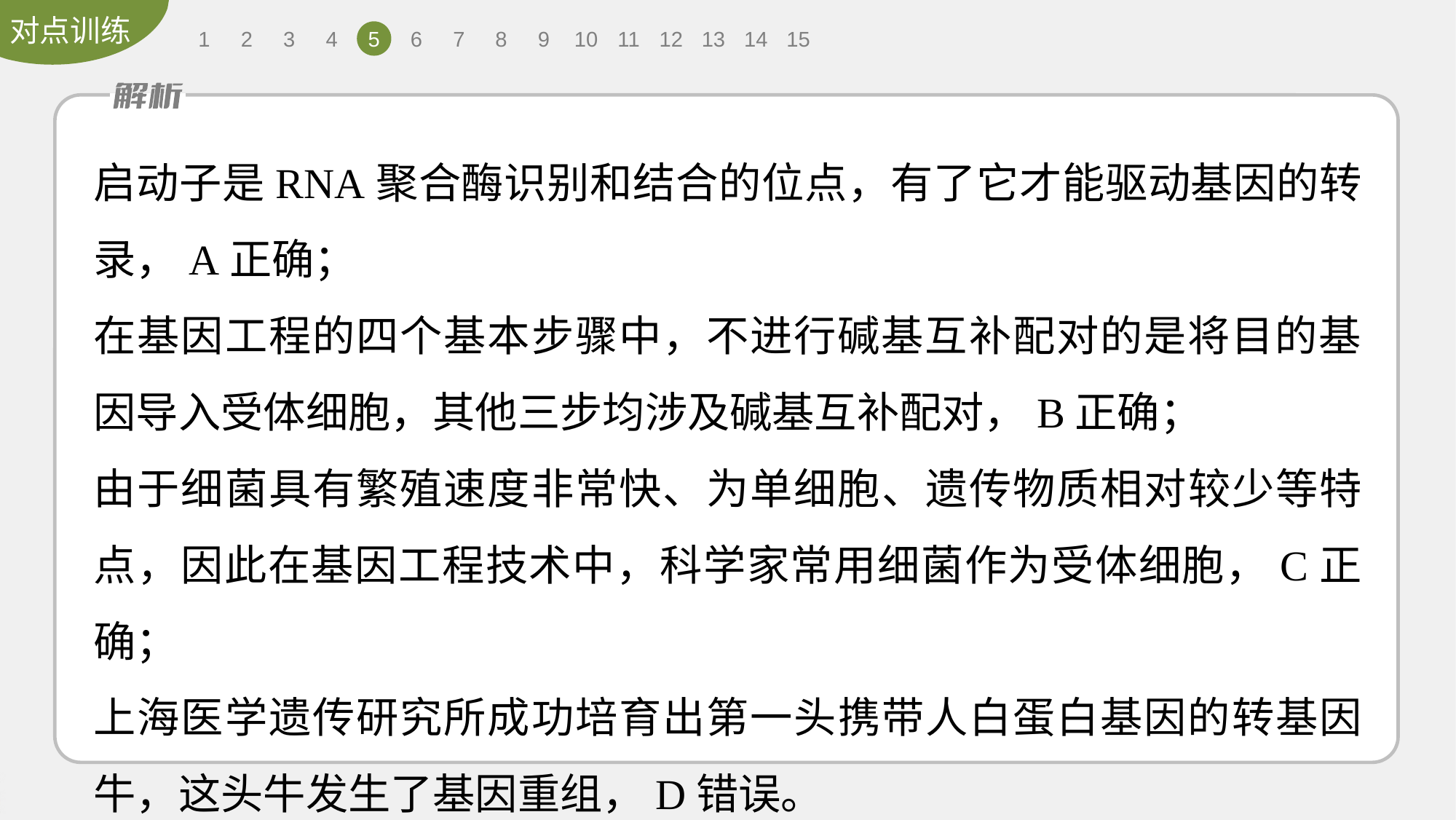

1
2
3
4
5
6
7
8
9
10
11
12
13
14
15

启动子是RNA聚合酶识别和结合的位点，有了它才能驱动基因的转录，A正确；
在基因工程的四个基本步骤中，不进行碱基互补配对的是将目的基因导入受体细胞，其他三步均涉及碱基互补配对，B正确；
由于细菌具有繁殖速度非常快、为单细胞、遗传物质相对较少等特点，因此在基因工程技术中，科学家常用细菌作为受体细胞，C正确；
上海医学遗传研究所成功培育出第一头携带人白蛋白基因的转基因牛，这头牛发生了基因重组，D错误。